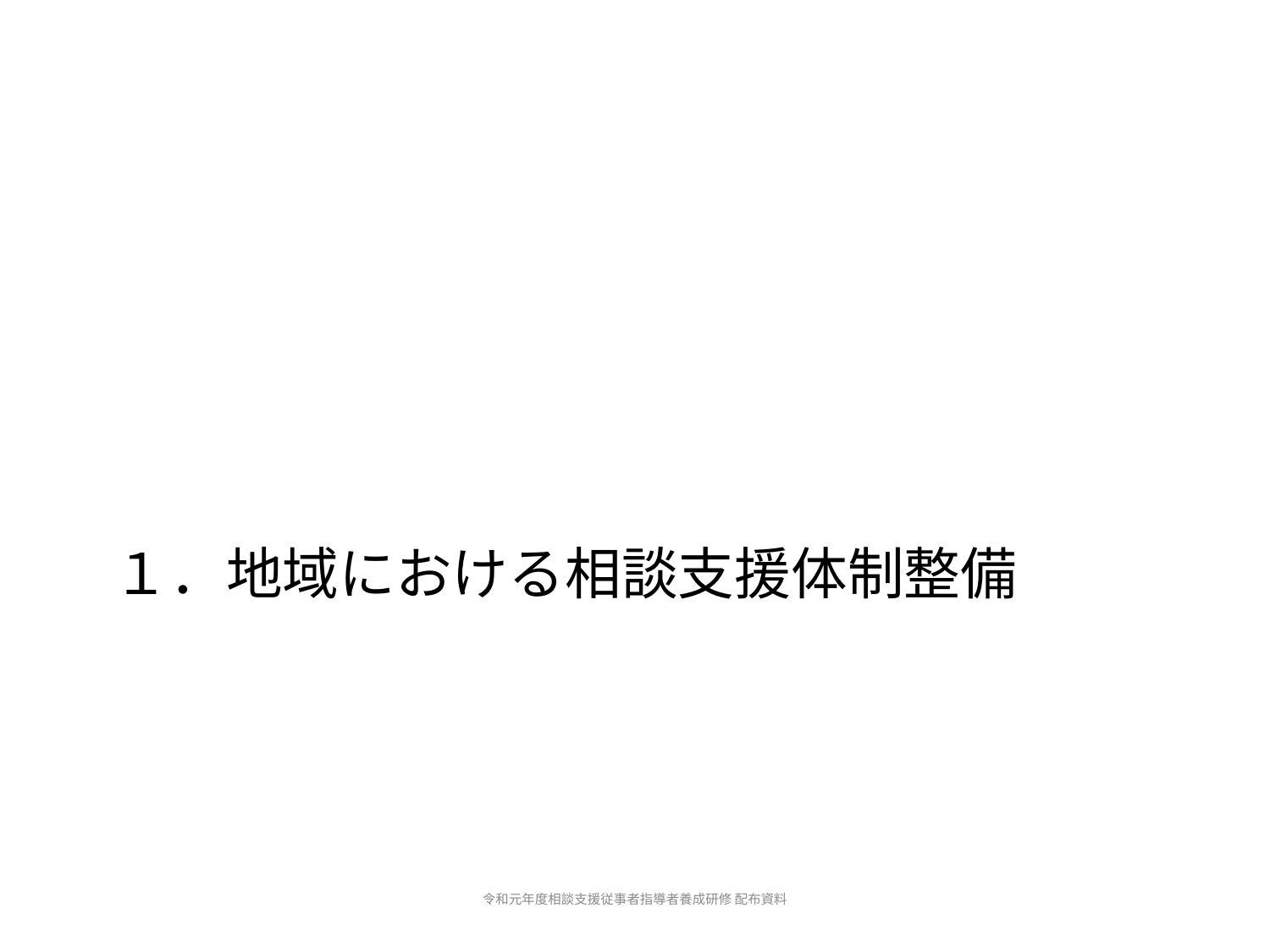

１．地域における相談支援体制整備
#
令和元年度相談支援従事者指導者養成研修 配布資料